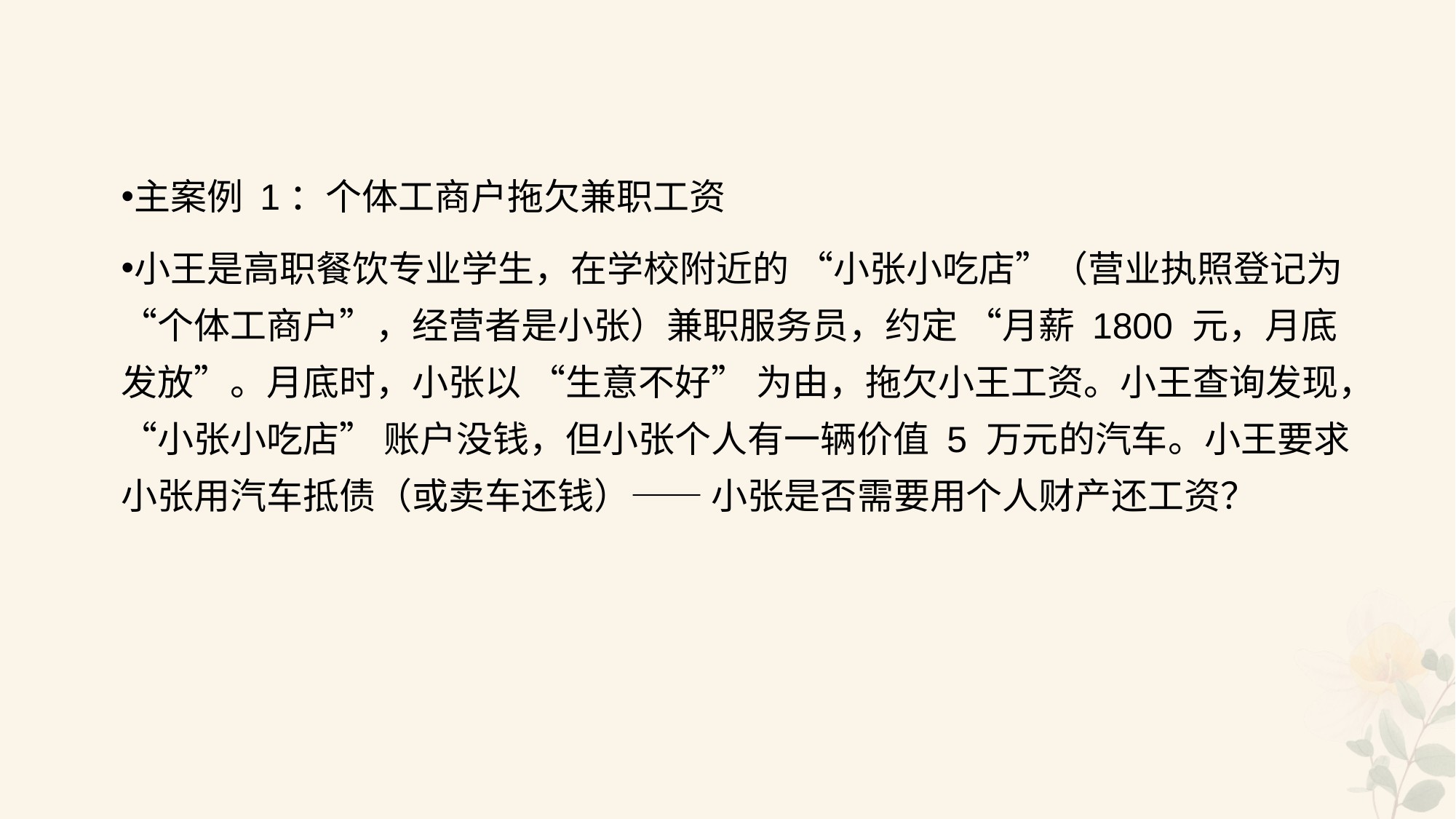

#
主案例 1：个体工商户拖欠兼职工资
小王是高职餐饮专业学生，在学校附近的 “小张小吃店”（营业执照登记为 “个体工商户”，经营者是小张）兼职服务员，约定 “月薪 1800 元，月底发放”。月底时，小张以 “生意不好” 为由，拖欠小王工资。小王查询发现，“小张小吃店” 账户没钱，但小张个人有一辆价值 5 万元的汽车。小王要求小张用汽车抵债（或卖车还钱）—— 小张是否需要用个人财产还工资？